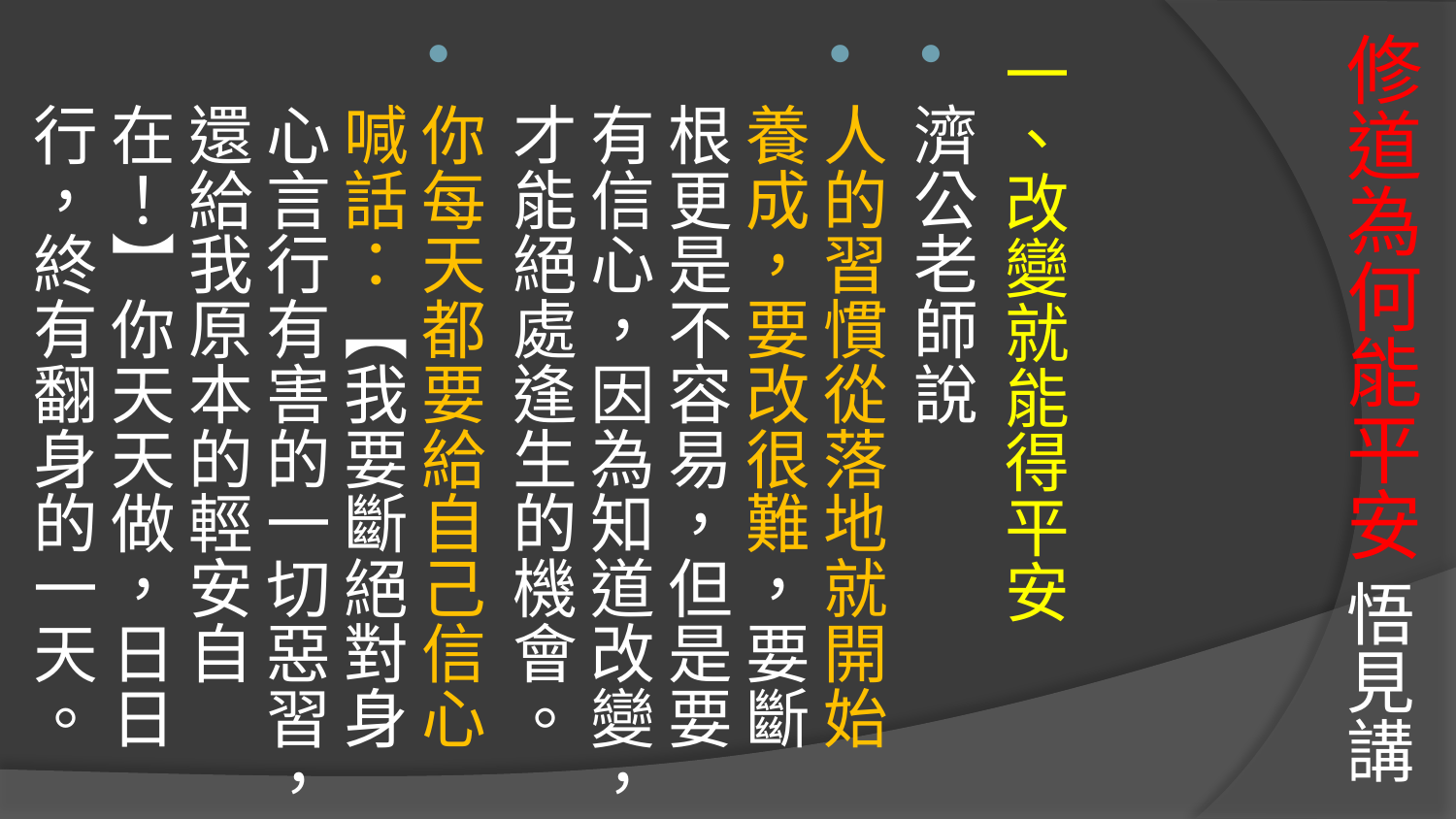

一、改變就能得平安
濟公老師說
人的習慣從落地就開始養成，要改很難，要斷根更是不容易，但是要有信心，因為知道改變，才能絕處逢生的機會。
你每天都要給自己信心喊話：【我要斷絕對身心言行有害的一切惡習，還給我原本的輕安自在！】你天天做，日日行，終有翻身的一天。
# 修道為何能平安 悟見講